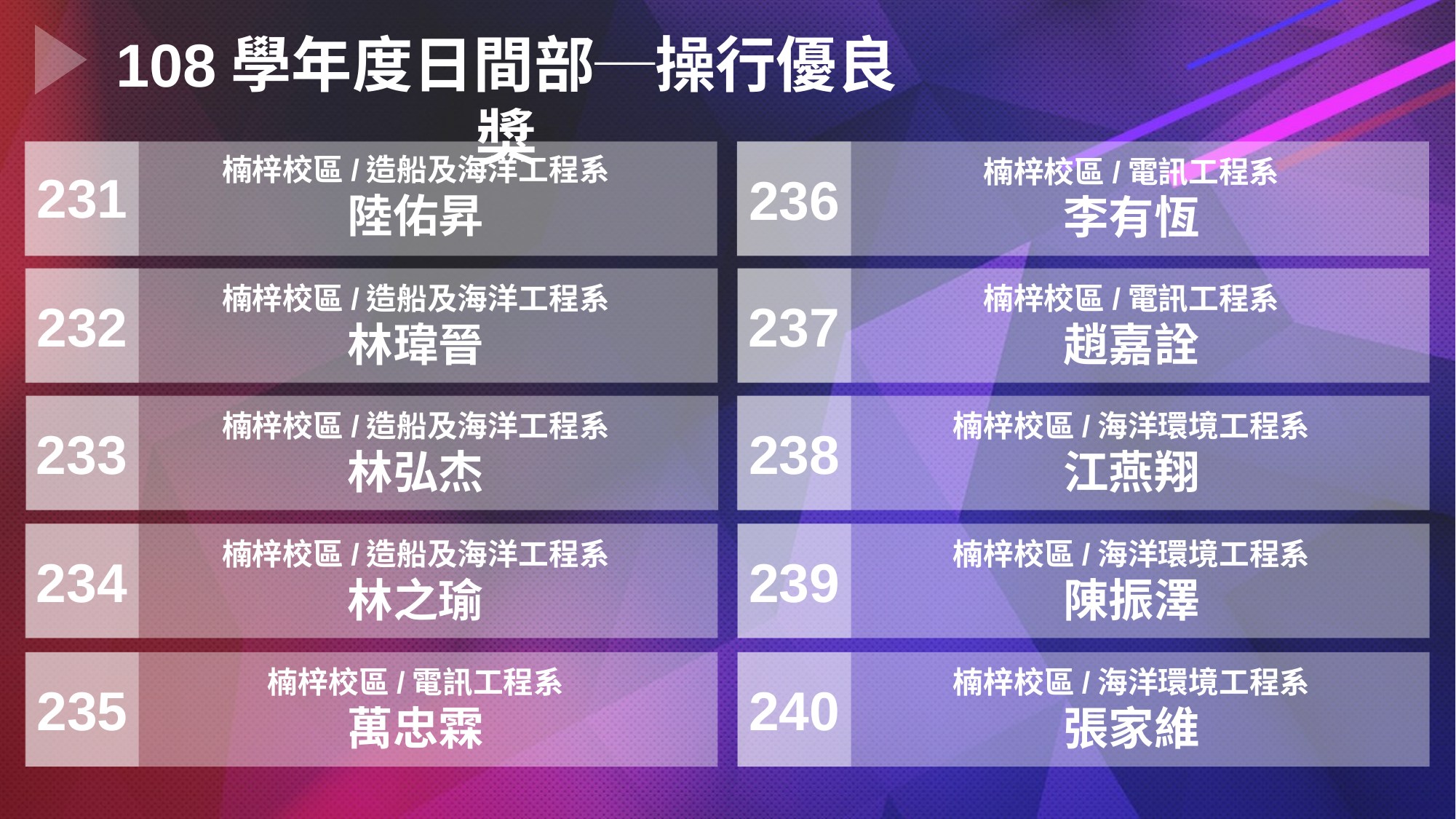

108學年度日間部─操行優良獎

楠梓校區/造船及海洋工程系
陸佑昇
楠梓校區/電訊工程系
李有恆
231
236

楠梓校區/造船及海洋工程系
林瑋晉
楠梓校區/電訊工程系
趙嘉詮
237
232

楠梓校區/造船及海洋工程系
林弘杰
楠梓校區/海洋環境工程系
江燕翔
238
233

楠梓校區/造船及海洋工程系
林之瑜
楠梓校區/海洋環境工程系
陳振澤
234
239

楠梓校區/電訊工程系
萬忠霖
楠梓校區/海洋環境工程系
張家維
235
240